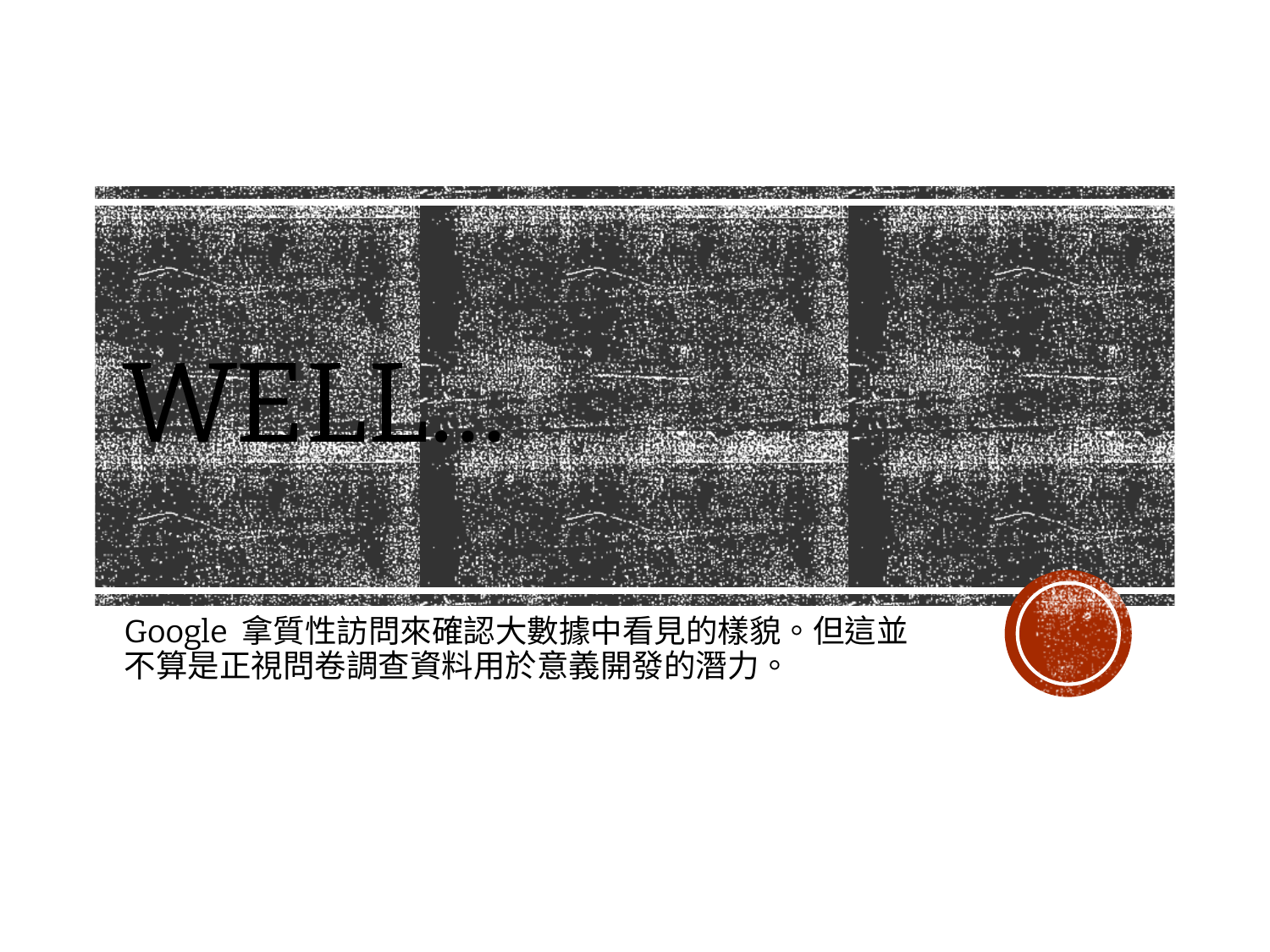

# Well…
Google 拿質性訪問來確認大數據中看見的樣貌。但這並不算是正視問卷調查資料用於意義開發的潛力。